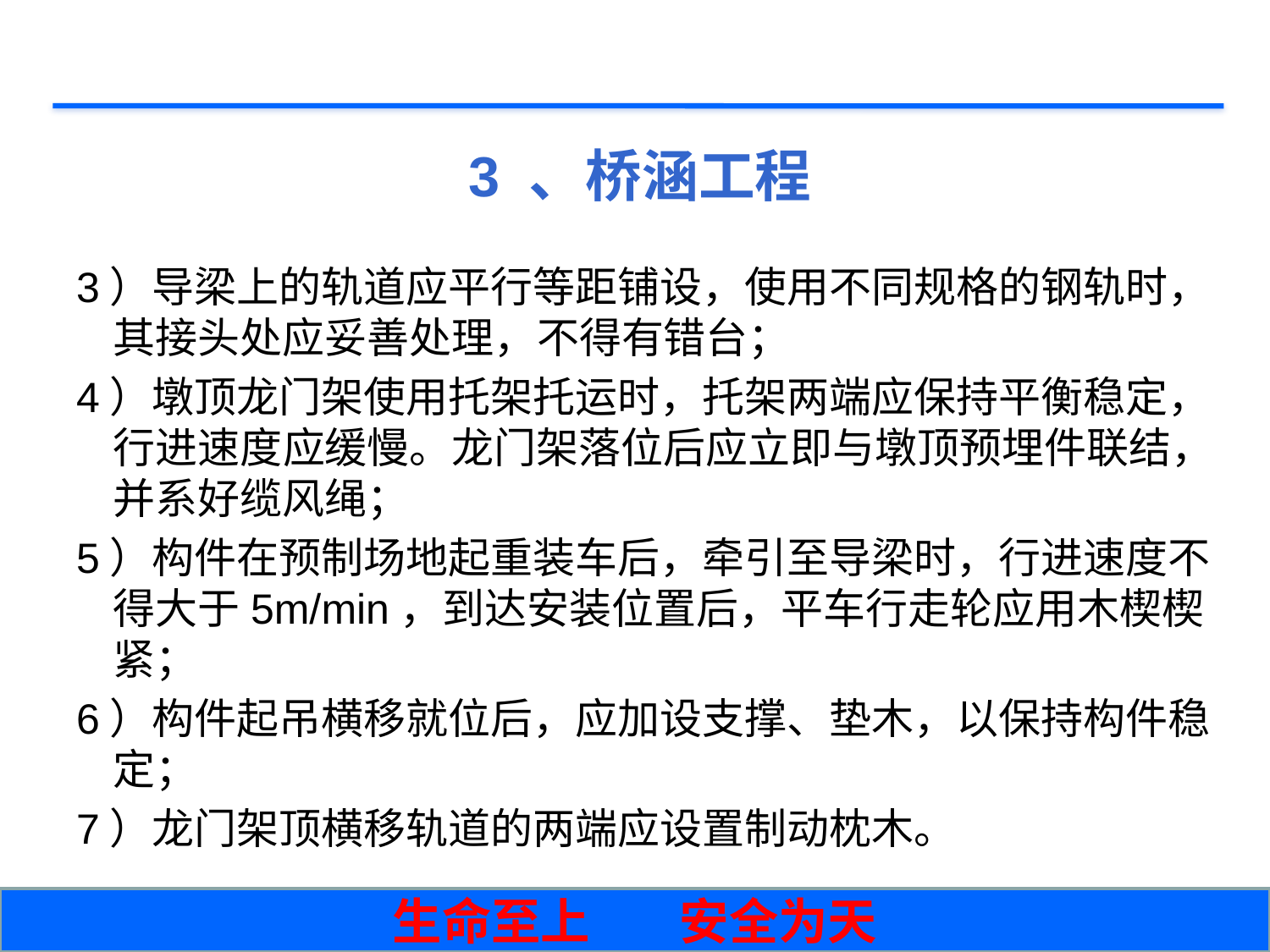

# 3 、桥涵工程
3）导梁上的轨道应平行等距铺设，使用不同规格的钢轨时，其接头处应妥善处理，不得有错台；
4）墩顶龙门架使用托架托运时，托架两端应保持平衡稳定，行进速度应缓慢。龙门架落位后应立即与墩顶预埋件联结，并系好缆风绳；
5）构件在预制场地起重装车后，牵引至导梁时，行进速度不得大于5m/min，到达安装位置后，平车行走轮应用木楔楔紧；
6）构件起吊横移就位后，应加设支撑、垫木，以保持构件稳定；
7）龙门架顶横移轨道的两端应设置制动枕木。